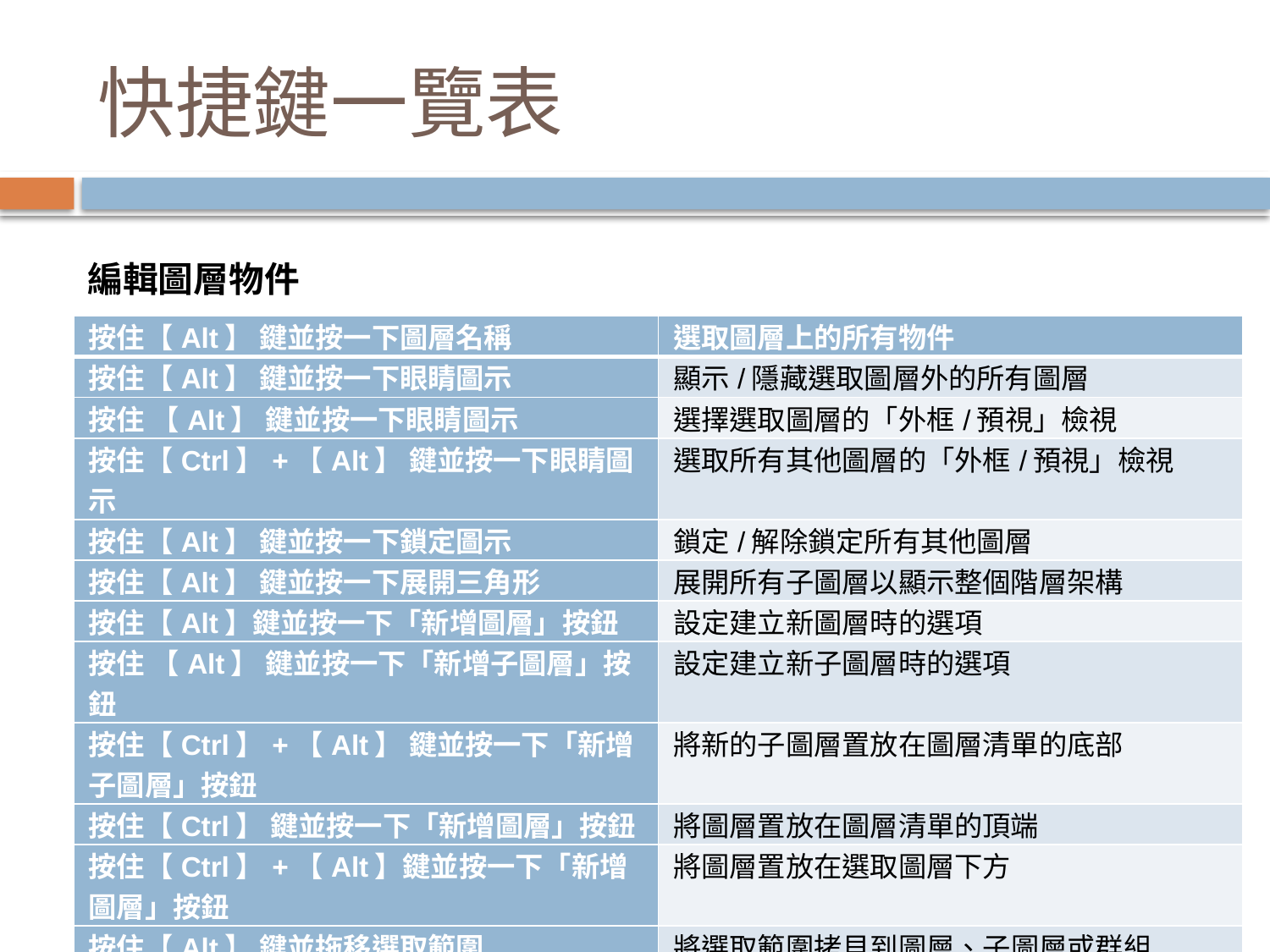

# 快捷鍵一覽表
編輯圖層物件
| 按住【Alt】 鍵並按一下圖層名稱 | 選取圖層上的所有物件 |
| --- | --- |
| 按住【Alt】 鍵並按一下眼睛圖示 | 顯示/隱藏選取圖層外的所有圖層 |
| 按住 【Alt】 鍵並按一下眼睛圖示 | 選擇選取圖層的「外框/預視」檢視 |
| 按住【Ctrl】+【Alt】 鍵並按一下眼睛圖示 | 選取所有其他圖層的「外框/預視」檢視 |
| 按住【Alt】 鍵並按一下鎖定圖示 | 鎖定/解除鎖定所有其他圖層 |
| 按住【Alt】 鍵並按一下展開三角形 | 展開所有子圖層以顯示整個階層架構 |
| 按住【Alt】鍵並按一下「新增圖層」按鈕 | 設定建立新圖層時的選項 |
| 按住 【Alt】 鍵並按一下「新增子圖層」按鈕 | 設定建立新子圖層時的選項 |
| 按住【Ctrl】+【Alt】 鍵並按一下「新增子圖層」按鈕 | 將新的子圖層置放在圖層清單的底部 |
| 按住【Ctrl】 鍵並按一下「新增圖層」按鈕 | 將圖層置放在圖層清單的頂端 |
| 按住【Ctrl】+【Alt】鍵並按一下「新增圖層」按鈕 | 將圖層置放在選取圖層下方 |
| 按住【Alt】 鍵並拖移選取範圍 | 將選取範圍拷貝到圖層、子圖層或群組 |